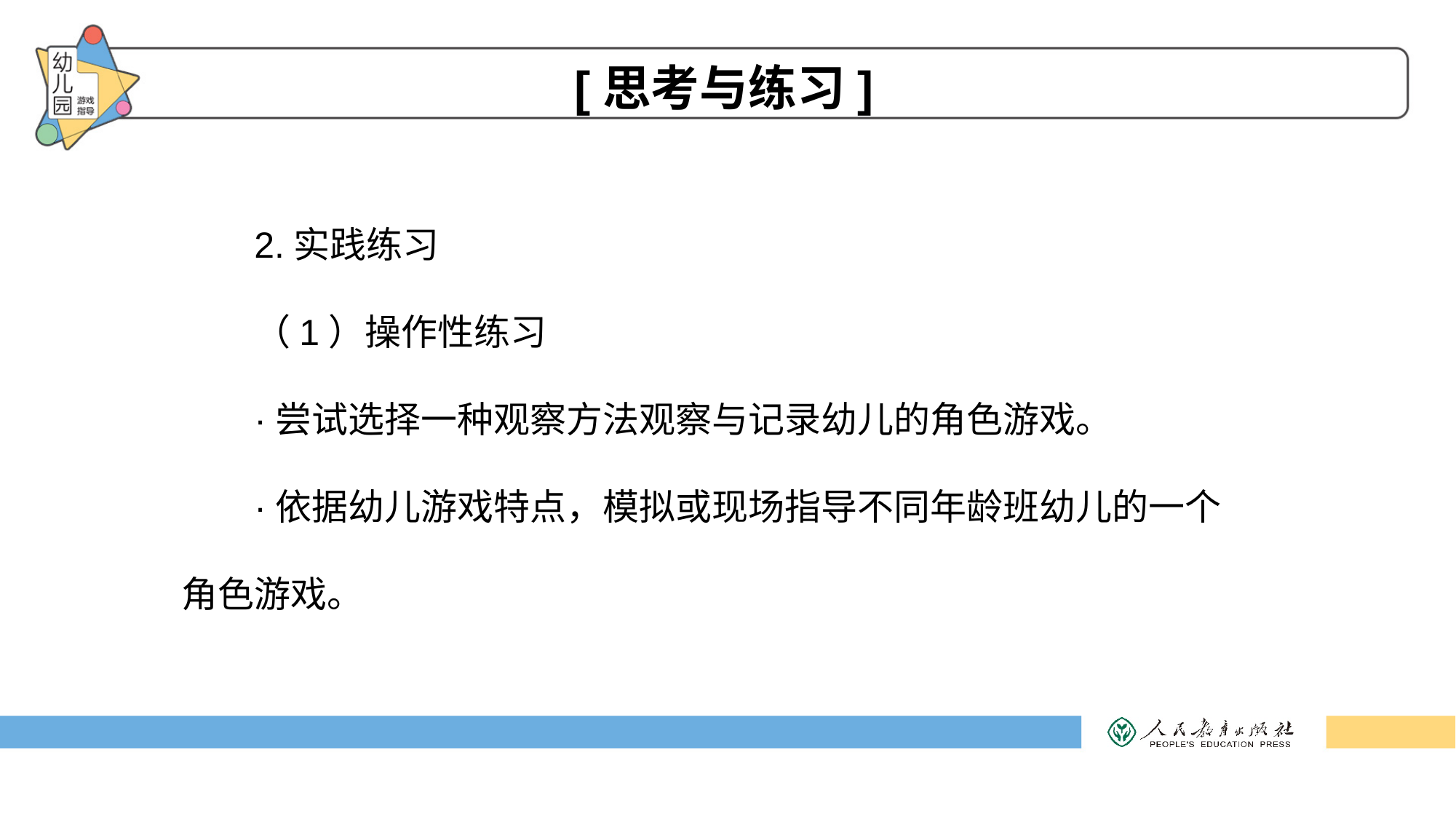

[思考与练习]
2.实践练习
（1）操作性练习
·尝试选择一种观察方法观察与记录幼儿的角色游戏。
·依据幼儿游戏特点，模拟或现场指导不同年龄班幼儿的一个角色游戏。